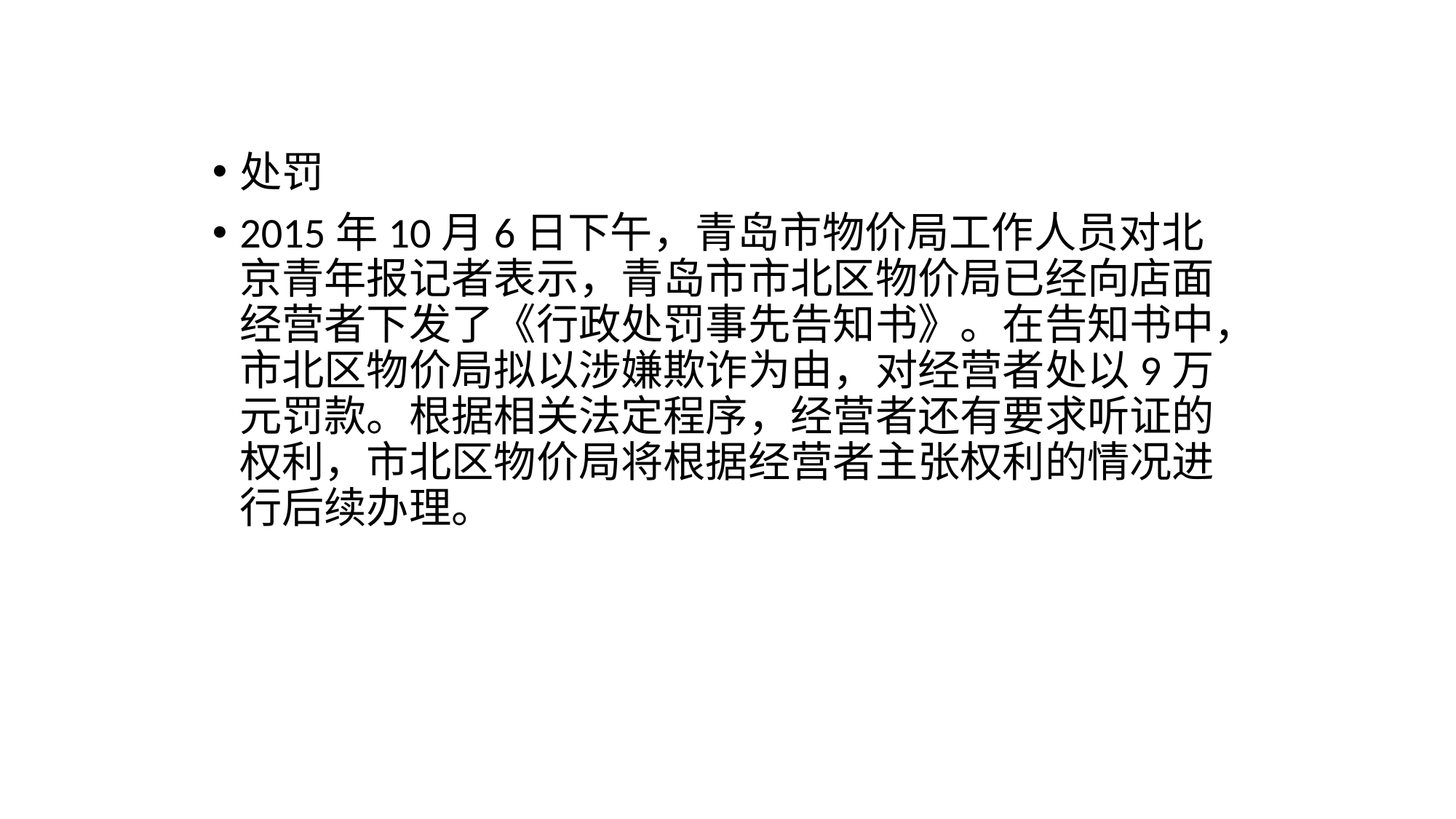

处罚
2015年10月6日下午，青岛市物价局工作人员对北京青年报记者表示，青岛市市北区物价局已经向店面经营者下发了《行政处罚事先告知书》。在告知书中，市北区物价局拟以涉嫌欺诈为由，对经营者处以9万元罚款。根据相关法定程序，经营者还有要求听证的权利，市北区物价局将根据经营者主张权利的情况进行后续办理。